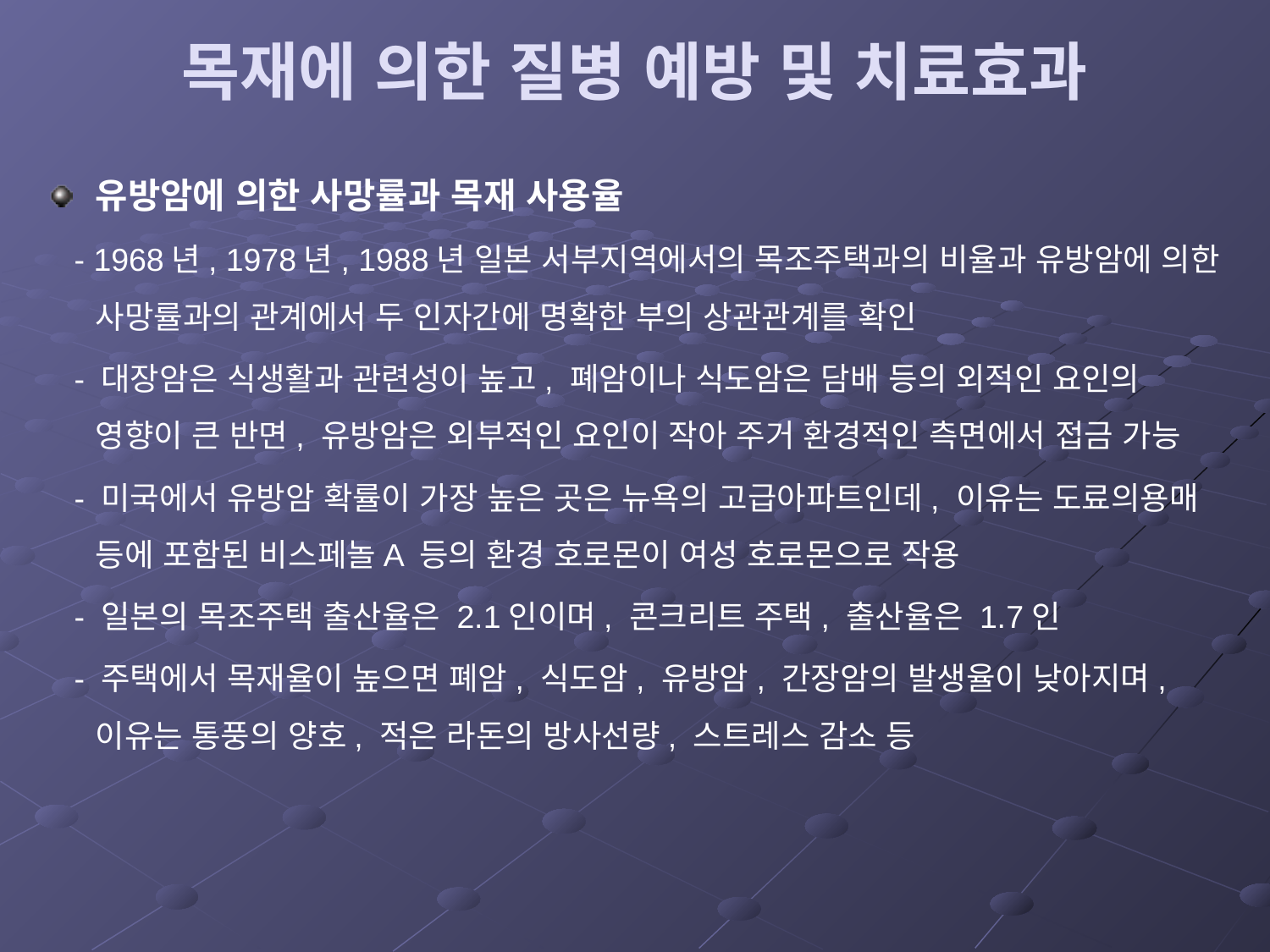

# 목재에 의한 질병 예방 및 치료효과
유방암에 의한 사망률과 목재 사용율
   - 1968년, 1978년, 1988년 일본 서부지역에서의 목조주택과의 비율과 유방암에 의한 사망률과의 관계에서 두 인자간에 명확한 부의 상관관계를 확인
   - 대장암은 식생활과 관련성이 높고, 폐암이나 식도암은 담배 등의 외적인 요인의 영향이 큰 반면, 유방암은 외부적인 요인이 작아 주거 환경적인 측면에서 접금 가능
   - 미국에서 유방암 확률이 가장 높은 곳은 뉴욕의 고급아파트인데, 이유는 도료의용매 등에 포함된 비스페놀A 등의 환경 호로몬이 여성 호로몬으로 작용
   - 일본의 목조주택 출산율은 2.1인이며, 콘크리트 주택, 출산율은 1.7인
   - 주택에서 목재율이 높으면 폐암, 식도암, 유방암, 간장암의 발생율이 낮아지며, 이유는 통풍의 양호, 적은 라돈의 방사선량, 스트레스 감소 등